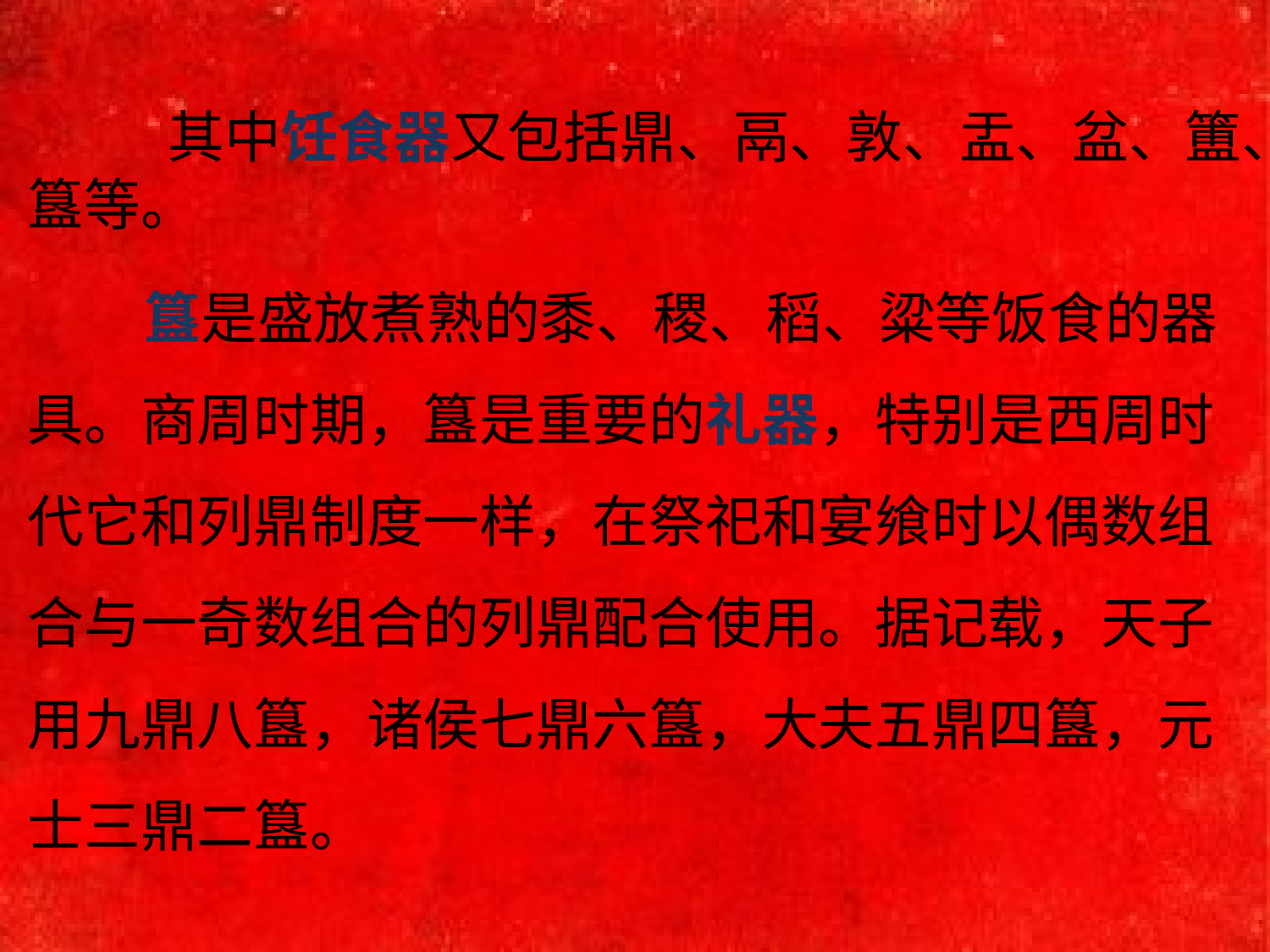

其中饪食器又包括鼎、鬲、敦、盂、盆、簠、簋等。
        簋是盛放煮熟的黍、稷、稻、粱等饭食的器具。商周时期，簋是重要的礼器，特别是西周时代它和列鼎制度一样，在祭祀和宴飨时以偶数组合与一奇数组合的列鼎配合使用。据记载，天子用九鼎八簋，诸侯七鼎六簋，大夫五鼎四簋，元士三鼎二簋。